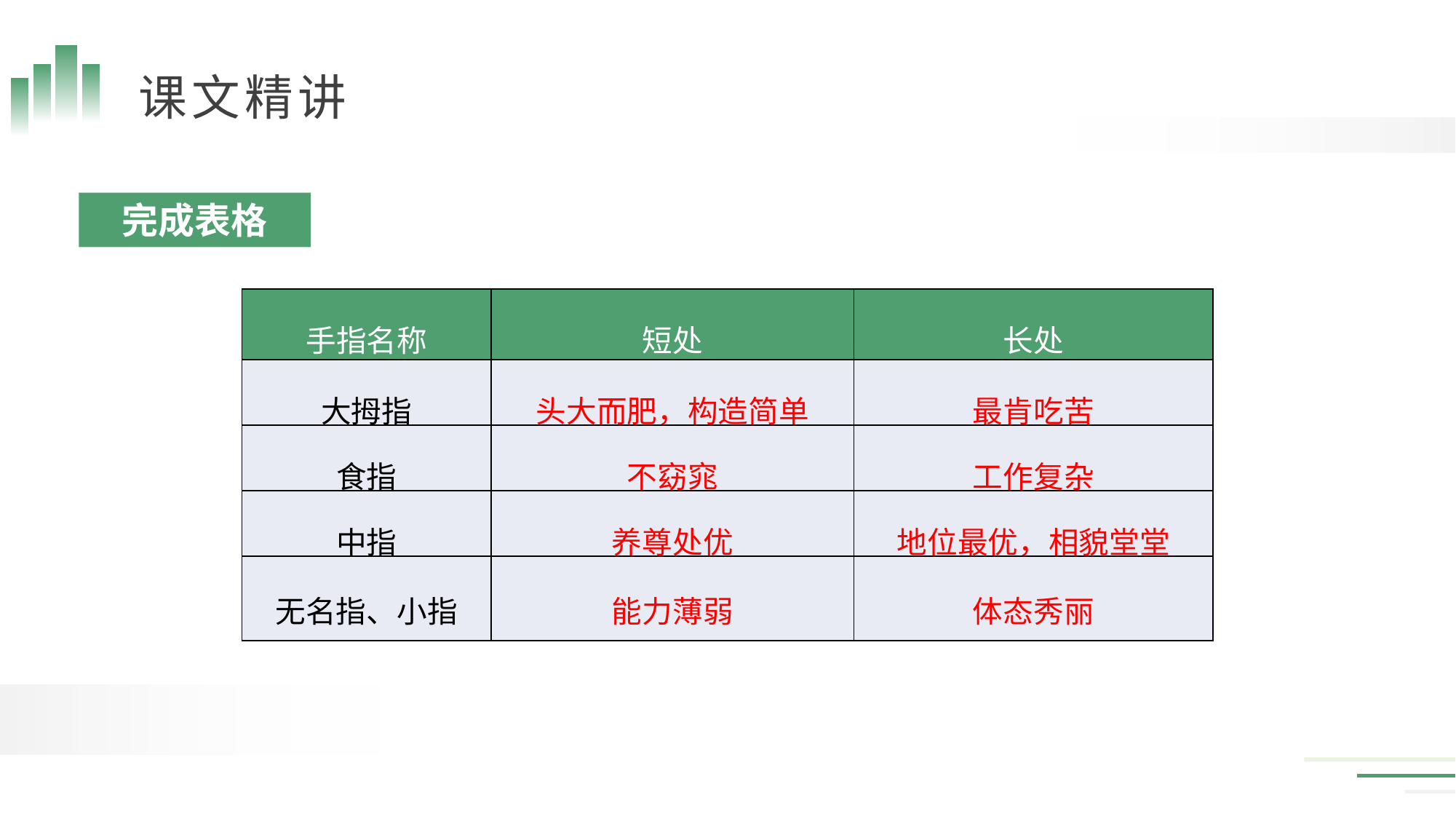

完成表格
| 手指名称 | 短处 | 长处 |
| --- | --- | --- |
| 大拇指 | 头大而肥，构造简单 | 最肯吃苦 |
| 食指 | 不窈窕 | 工作复杂 |
| 中指 | 养尊处优 | 地位最优，相貌堂堂 |
| 无名指、小指 | 能力薄弱 | 体态秀丽 |